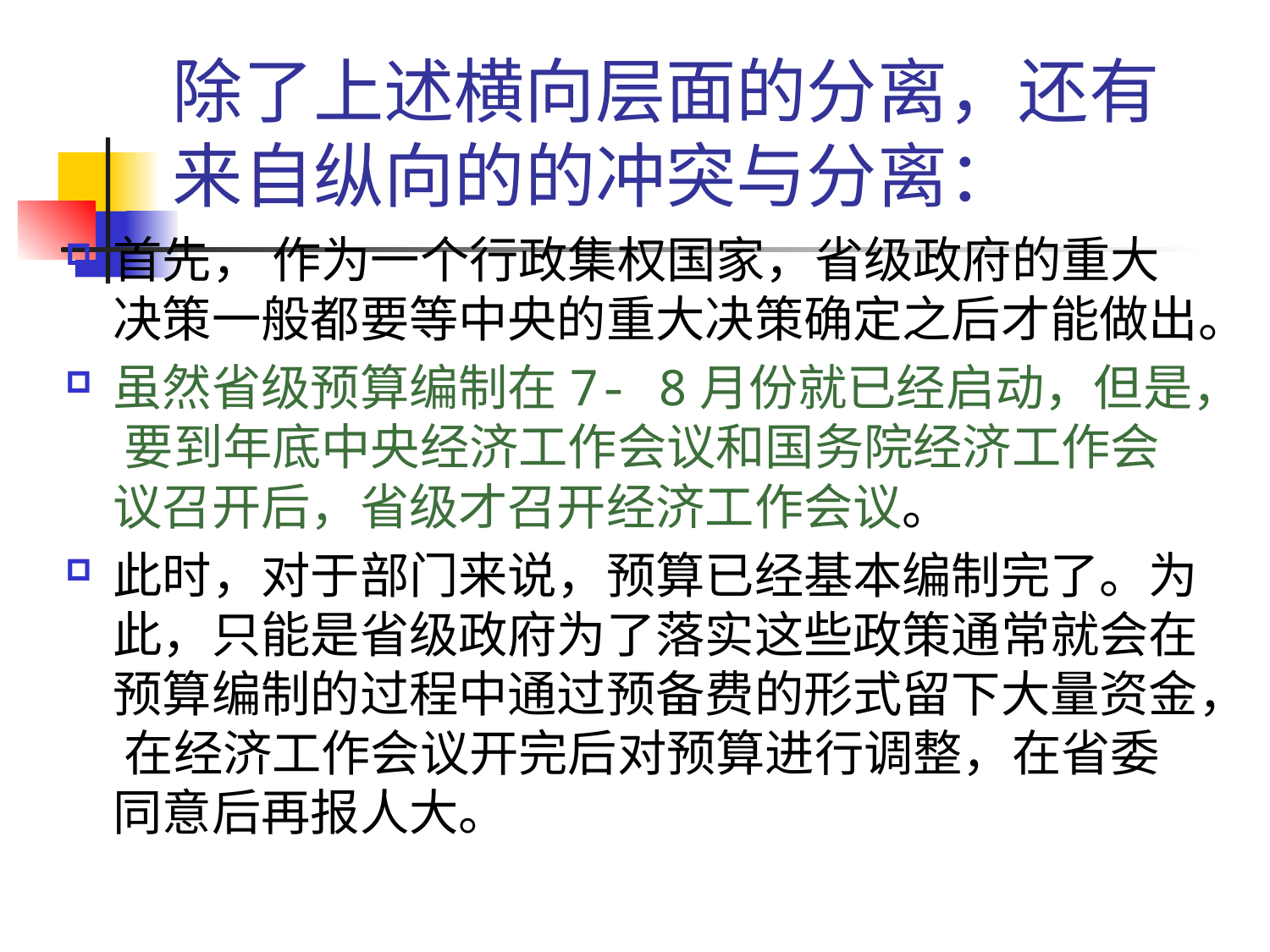

除了上述横向层面的分离，还有来自纵向的的冲突与分离：
首先， 作为一个行政集权国家，省级政府的重大决策一般都要等中央的重大决策确定之后才能做出。
虽然省级预算编制在7- 8月份就已经启动，但是， 要到年底中央经济工作会议和国务院经济工作会议召开后，省级才召开经济工作会议。
此时，对于部门来说，预算已经基本编制完了。为此，只能是省级政府为了落实这些政策通常就会在预算编制的过程中通过预备费的形式留下大量资金， 在经济工作会议开完后对预算进行调整，在省委同意后再报人大。